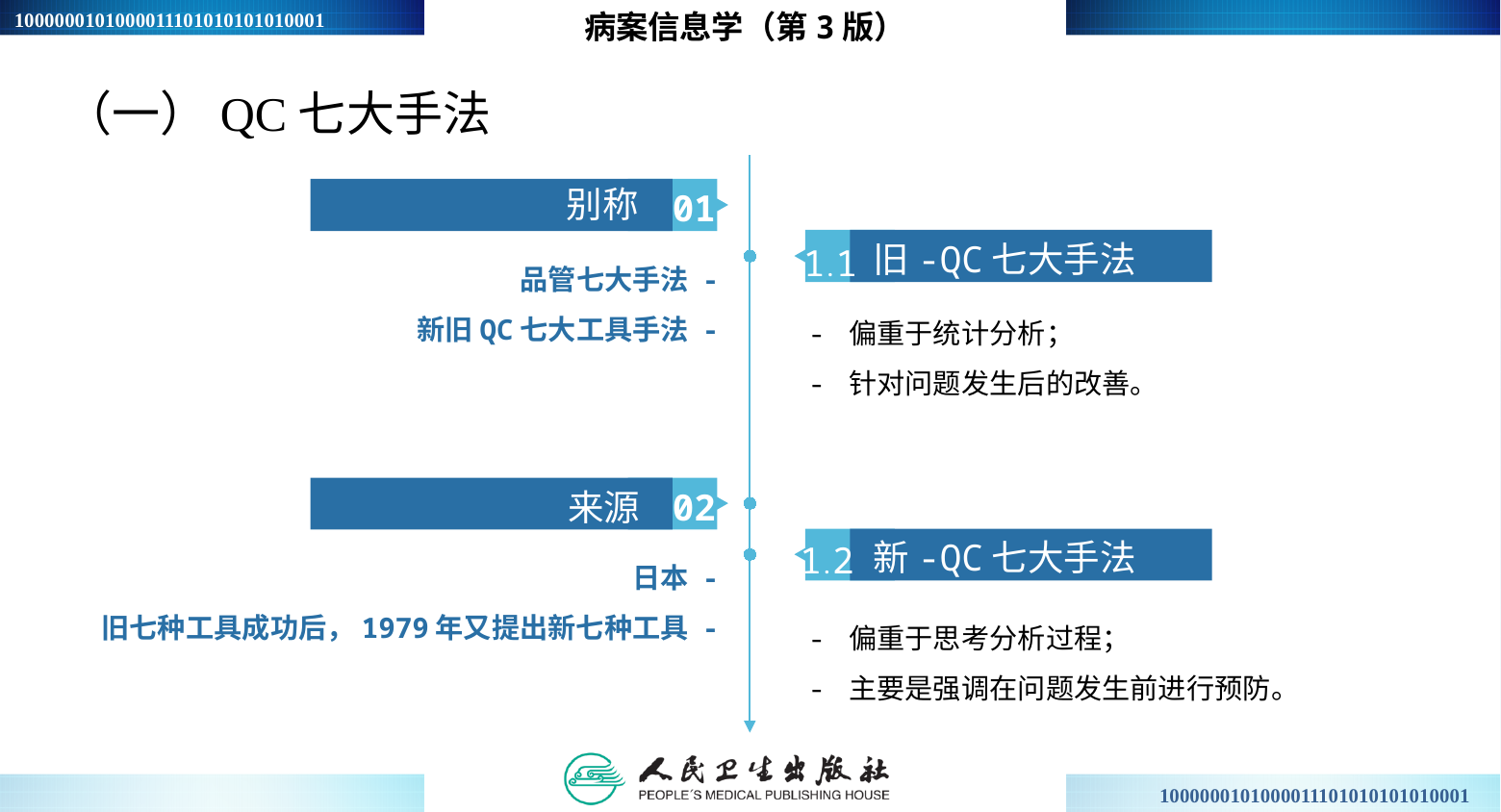

病案信息学（第3版）
（一）QC七大手法
别称
01

旧-QC七大手法

1.1
品管七大手法 -
  新旧QC七大工具手法 -

- 偏重于统计分析；
- 针对问题发生后的改善。

来源
02

新-QC七大手法

1.2
日本 -
旧七种工具成功后，1979年又提出新七种工具 -

- 偏重于思考分析过程；
- 主要是强调在问题发生前进行预防。